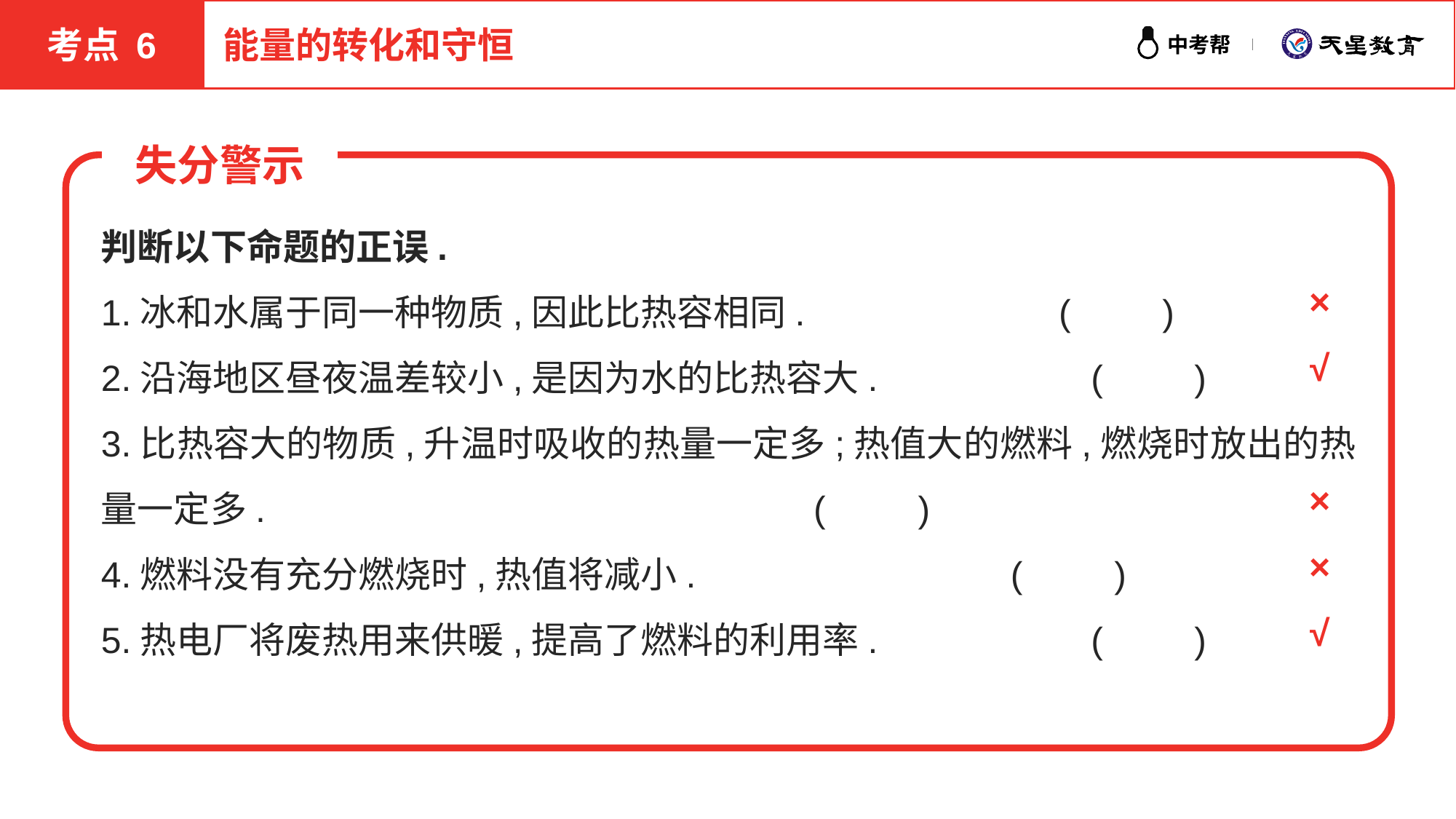

考点 6
能量的转化和守恒
失分警示

判断以下命题的正误.
1.冰和水属于同一种物质,因此比热容相同.                         (　　)
2.沿海地区昼夜温差较小,是因为水的比热容大.                     (　　)
3.比热容大的物质,升温时吸收的热量一定多;热值大的燃料,燃烧时放出的热量一定多.                                                      (　　)
4.燃料没有充分燃烧时,热值将减小.                               (　　)
5.热电厂将废热用来供暖,提高了燃料的利用率.                     (　　)
×
√
×
×
√